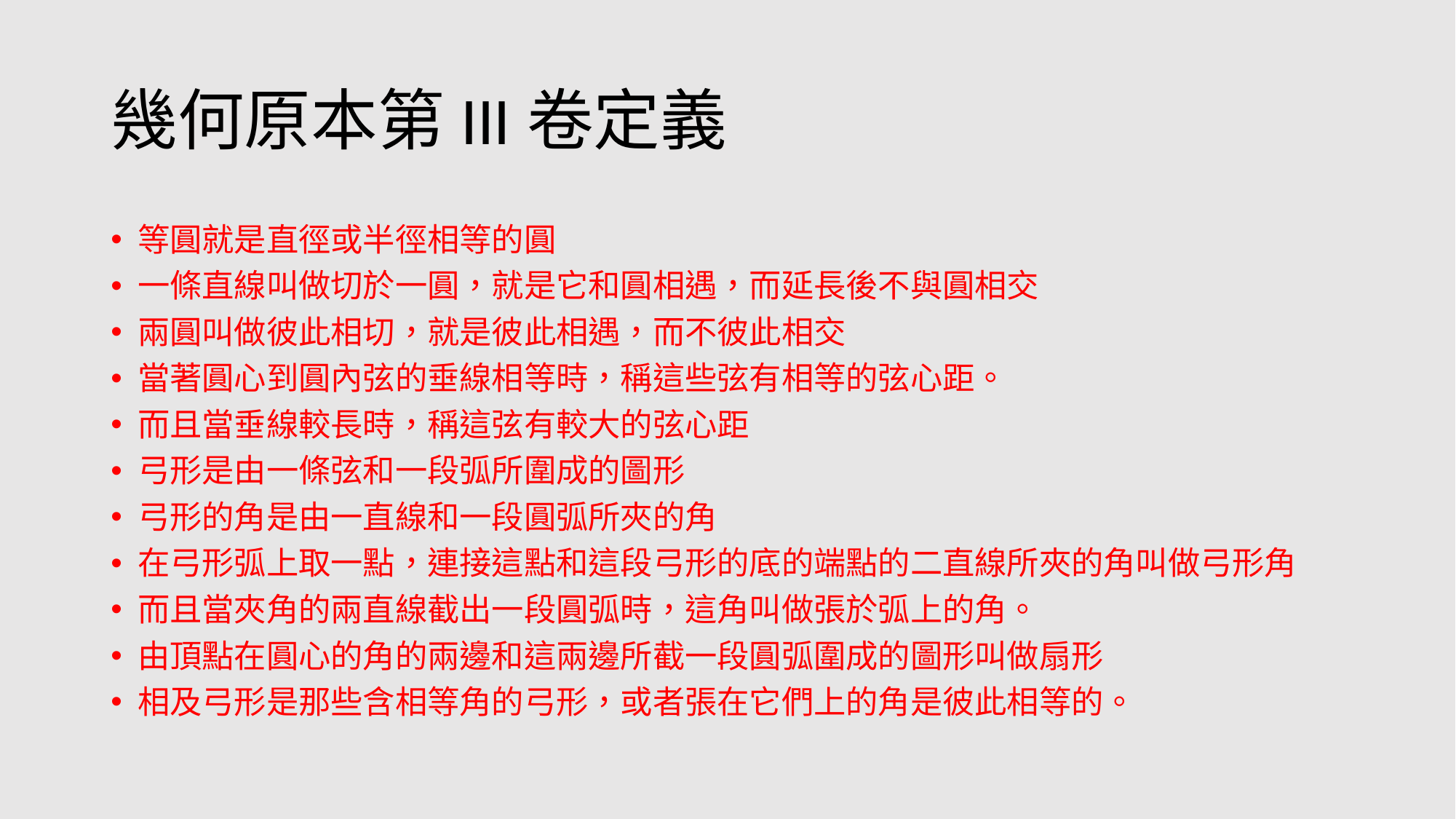

# 幾何原本第III卷定義
等圓就是直徑或半徑相等的圓
一條直線叫做切於一圓，就是它和圓相遇，而延長後不與圓相交
兩圓叫做彼此相切，就是彼此相遇，而不彼此相交
當著圓心到圓內弦的垂線相等時，稱這些弦有相等的弦心距。
而且當垂線較長時，稱這弦有較大的弦心距
弓形是由一條弦和一段弧所圍成的圖形
弓形的角是由一直線和一段圓弧所夾的角
在弓形弧上取一點，連接這點和這段弓形的底的端點的二直線所夾的角叫做弓形角
而且當夾角的兩直線截出一段圓弧時，這角叫做張於弧上的角。
由頂點在圓心的角的兩邊和這兩邊所截一段圓弧圍成的圖形叫做扇形
相及弓形是那些含相等角的弓形，或者張在它們上的角是彼此相等的。